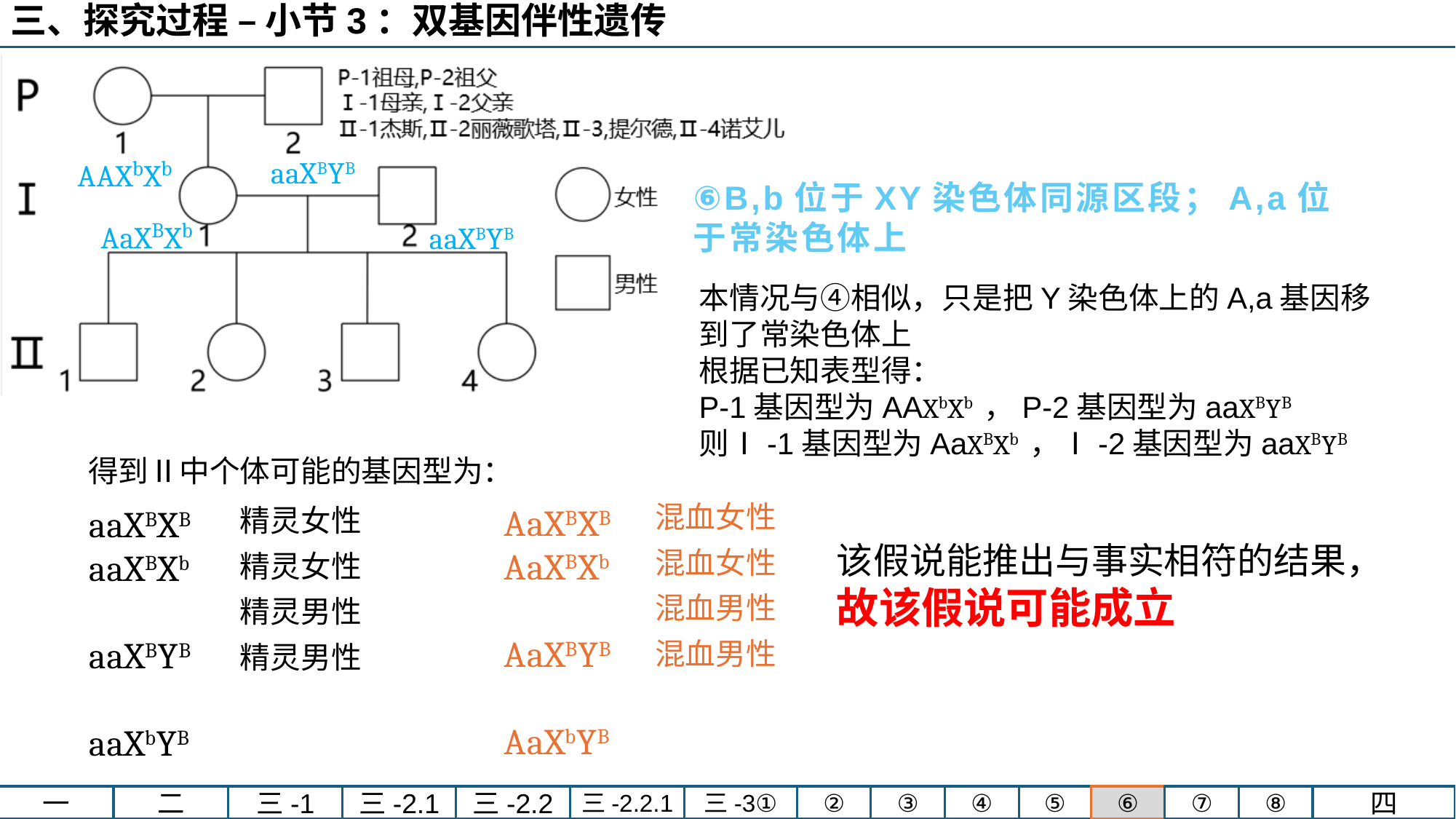

AAXbXb
aaXBYB
⑥B,b位于XY染色体同源区段；A,a位于常染色体上

AaXBXb
aaXBYB
本情况与④相似，只是把Y染色体上的A,a基因移到了常染色体上
根据已知表型得：
P-1基因型为AAXbXb ，P-2基因型为aaXBYB
则Ⅰ-1基因型为AaXBXb ，Ⅰ-2基因型为aaXBYB
得到Ⅱ中个体可能的基因型为：
混血女性
混血女性
混血男性
混血男性
AaXBXB
AaXBXb
AaXBYB
AaXbYB
aaXBXB
aaXBXb
aaXBYB
aaXbYB
精灵女性
精灵女性
精灵男性
精灵男性
该假说能推出与事实相符的结果，
故该假说可能成立